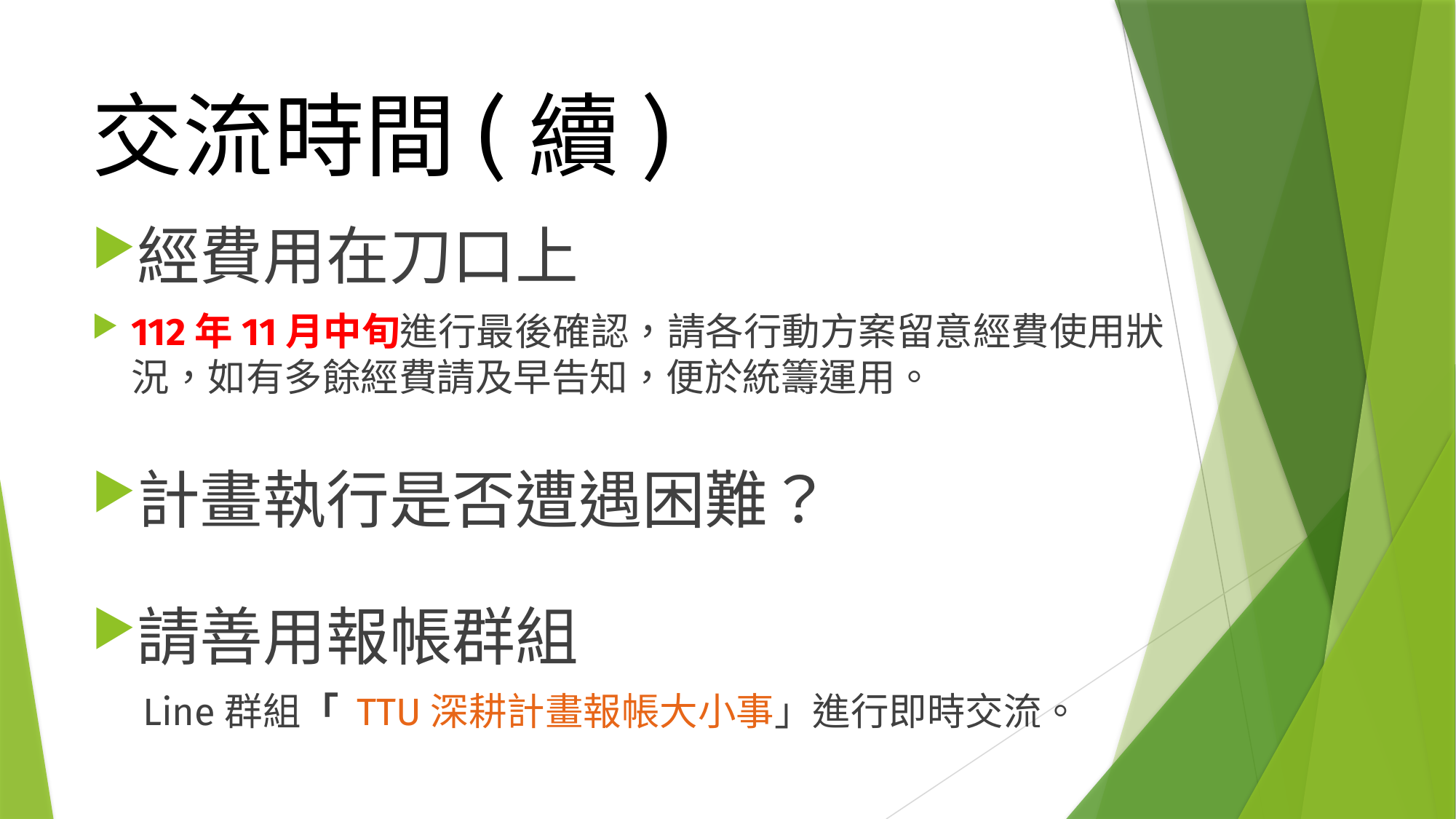

# 交流時間(續)
經費用在刀口上
112年11月中旬進行最後確認，請各行動方案留意經費使用狀況，如有多餘經費請及早告知，便於統籌運用。

計畫執行是否遭遇困難？

請善用報帳群組
     Line群組「 TTU深耕計畫報帳大小事」進行即時交流。